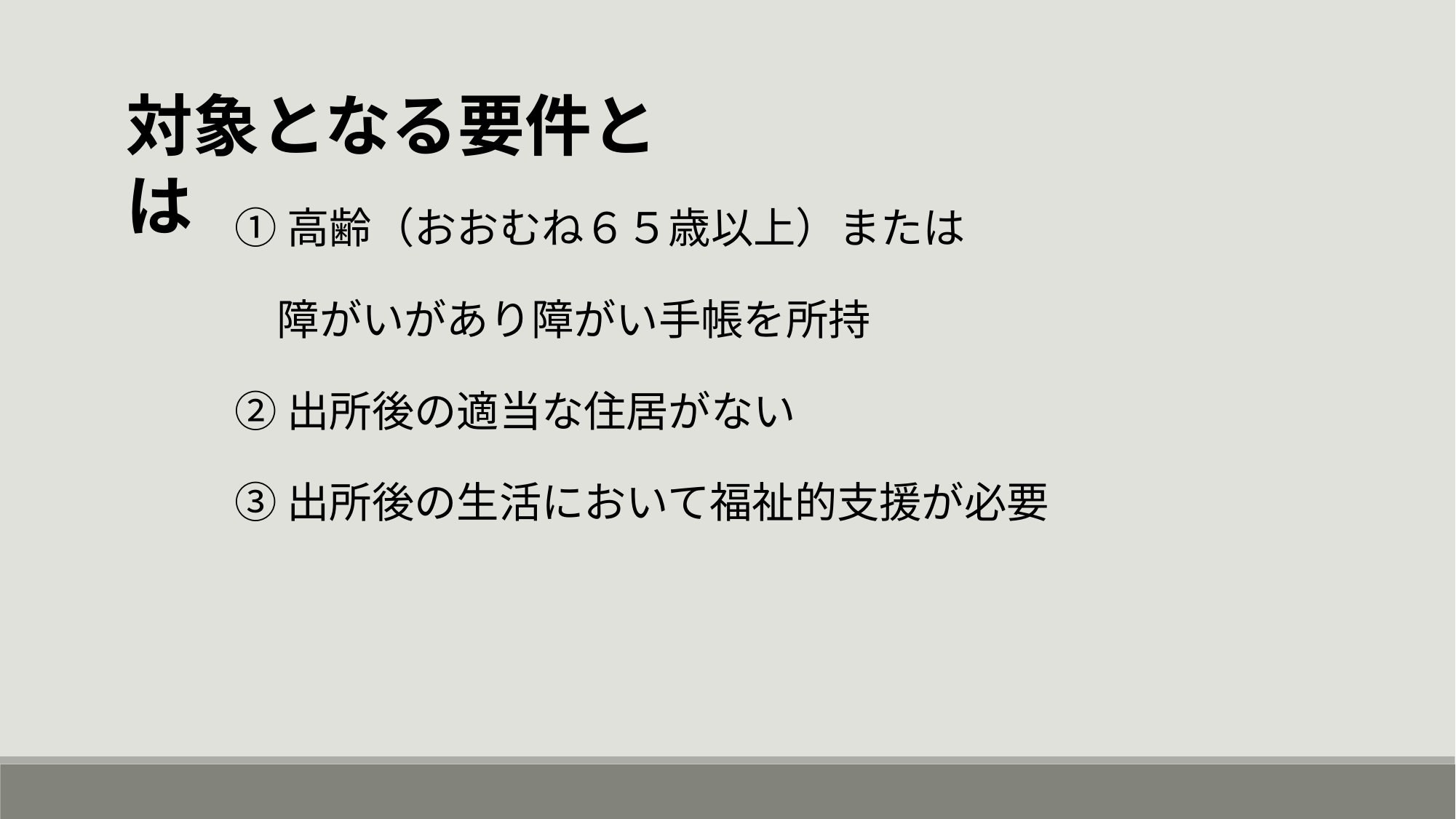

対象となる要件とは
①高齢（おおむね６５歳以上）または
　障がいがあり障がい手帳を所持
②出所後の適当な住居がない
③出所後の生活において福祉的支援が必要